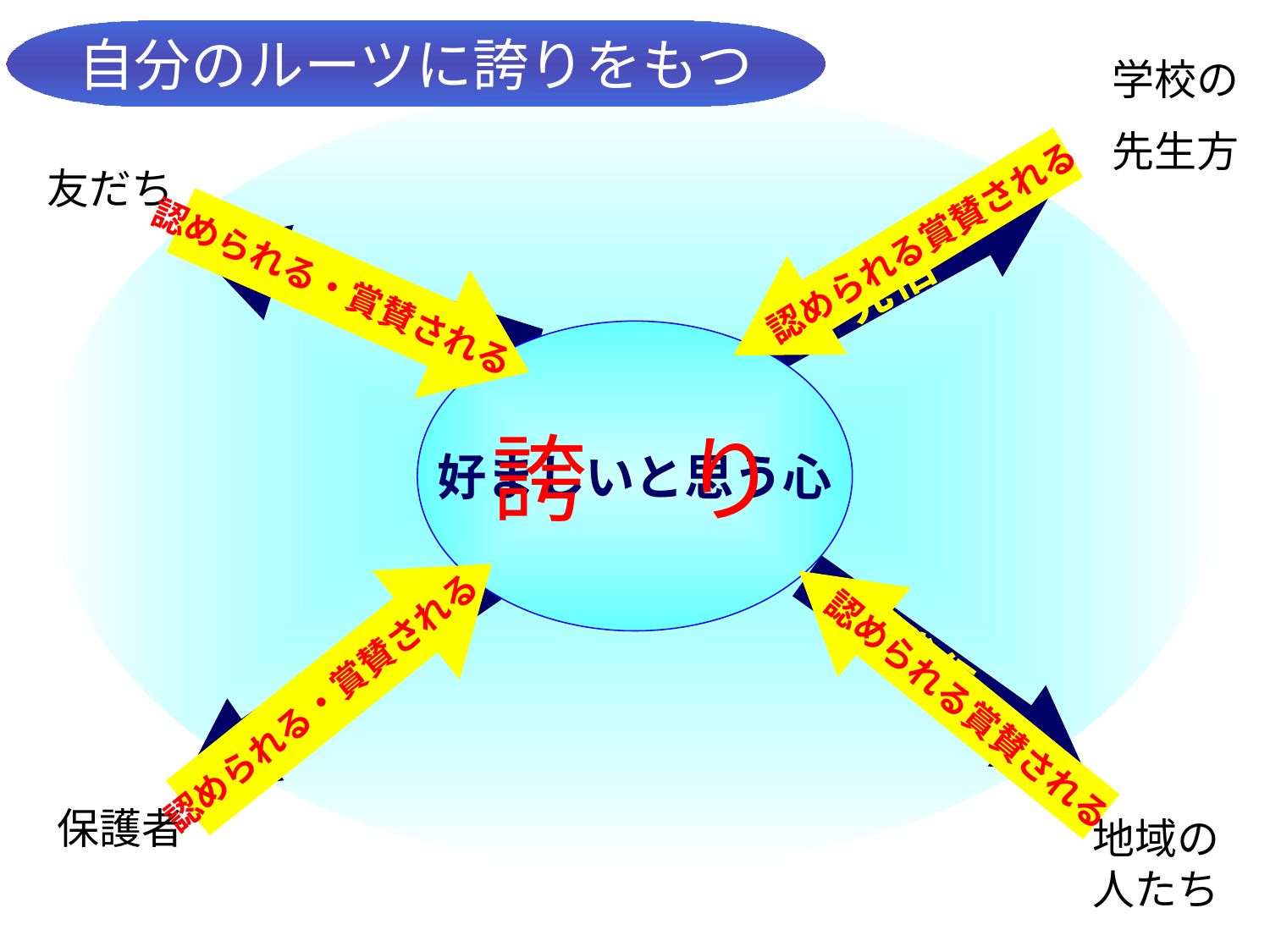

自分のルーツに誇りをもつ
学校の
先生方

友だち
認められる賞賛される
発信
認められる・賞賛される
発信
好ましいと思う心
自分が
受け継ぐ文化
誇　り
認められる・賞賛される
発信
発信
認められる賞賛される
保護者
地域の人たち